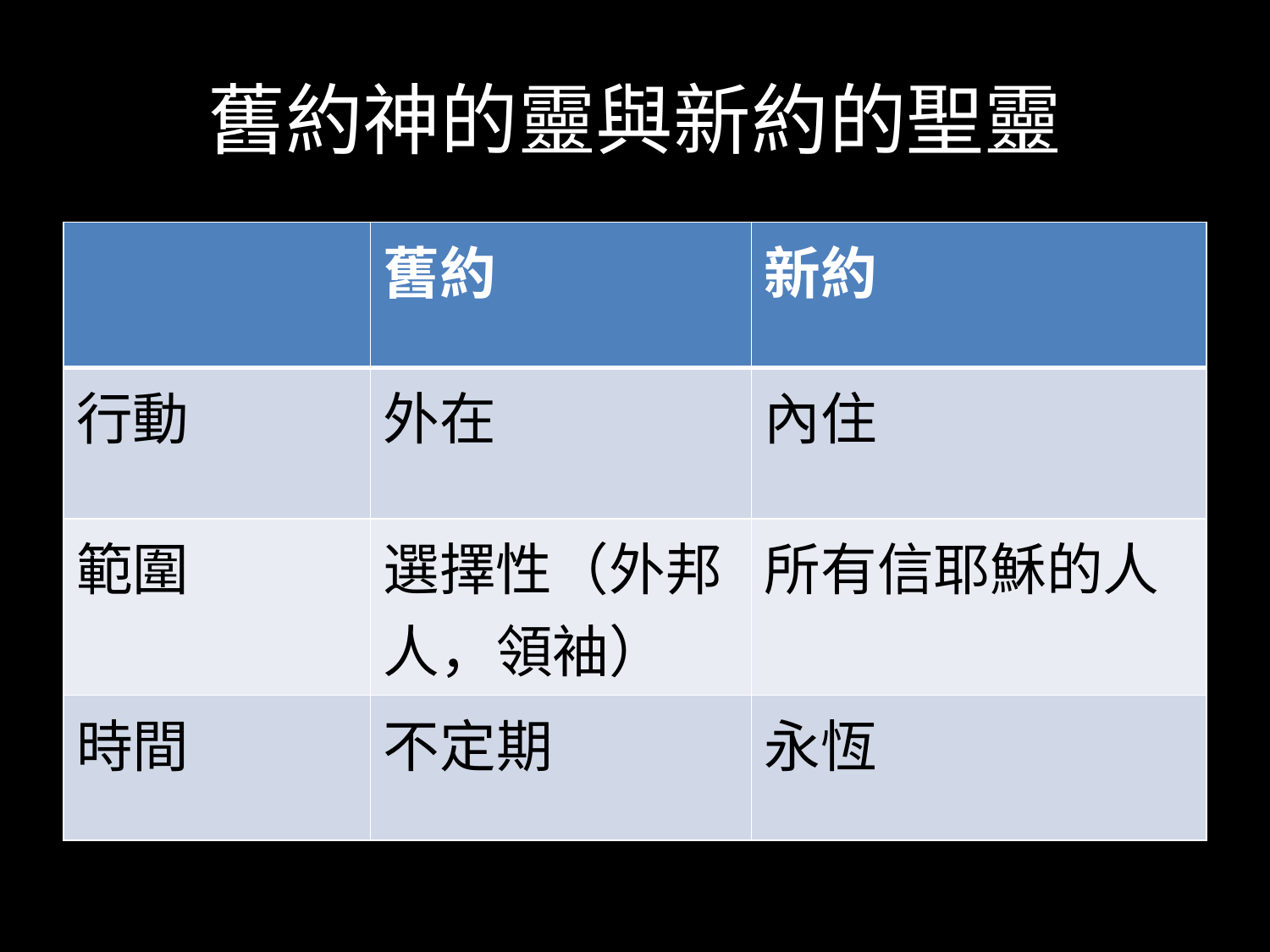

# 舊約神的靈與新約的聖靈
|  | 舊約 | 新約 |
| --- | --- | --- |
| 行動 | 外在 | 內住 |
| 範圍 | 選擇性（外邦人，領袖） | 所有信耶穌的人 |
| 時間 | 不定期 | 永恆 |